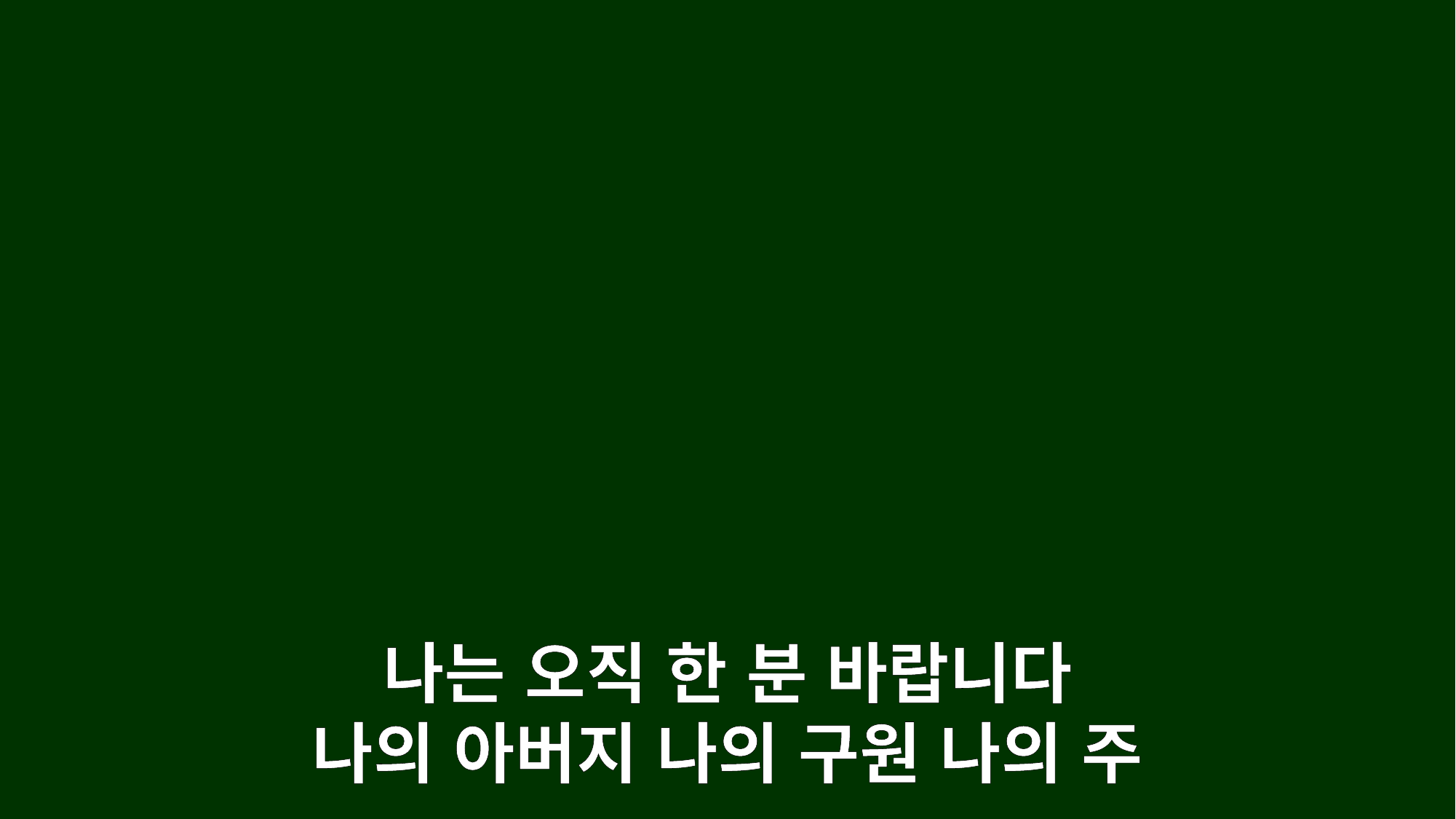

나는 오직 한 분 바랍니다
나의 아버지 나의 구원 나의 주